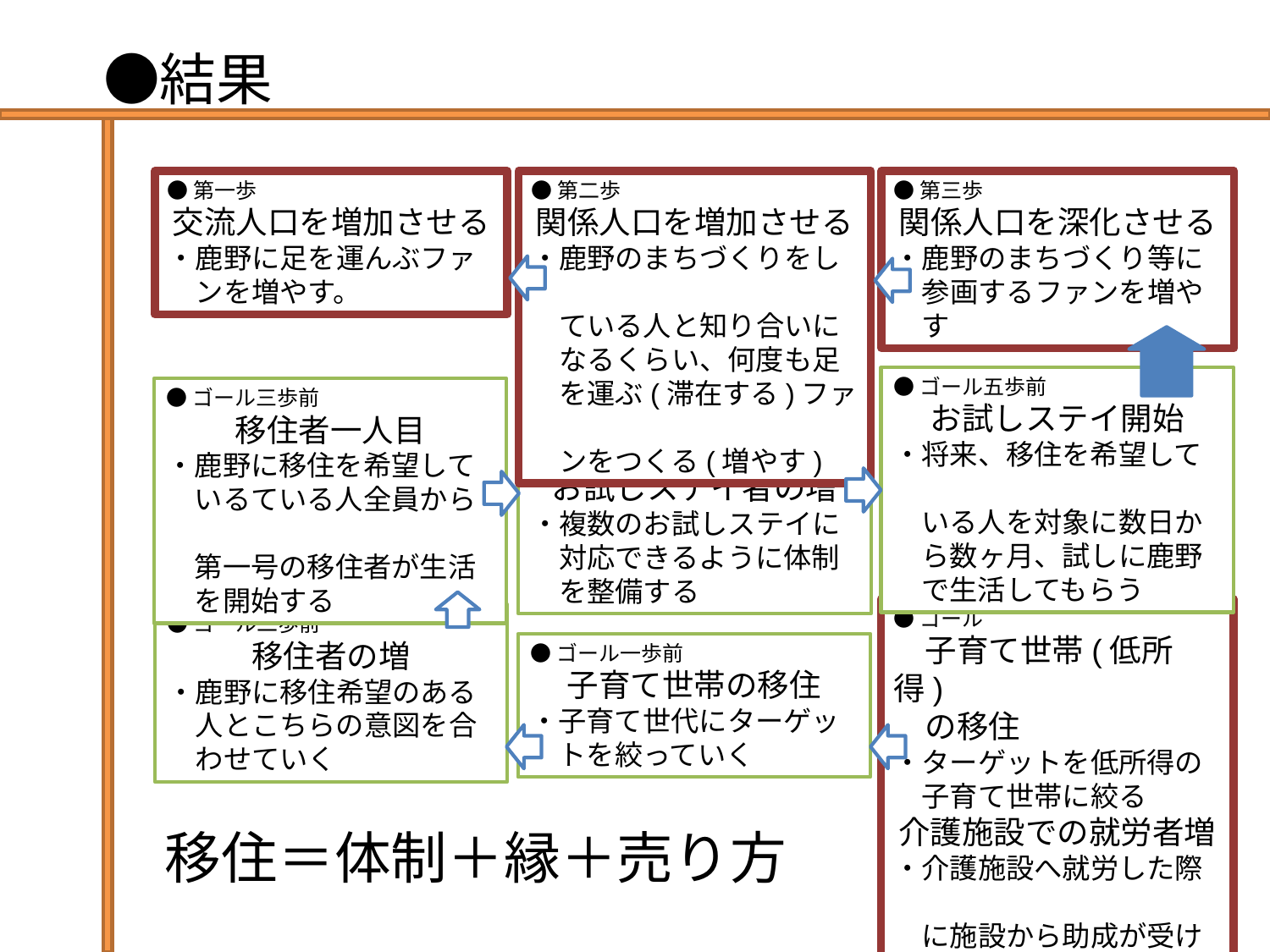

●結果

●第二歩
関係人口を増加させる
・鹿野のまちづくりをし
　ている人と知り合いに
　なるくらい、何度も足
　を運ぶ(滞在する)ファ
　ンをつくる(増やす)
●第三歩
関係人口を深化させる
・鹿野のまちづくり等に
　参画するファンを増や
　す
●第一歩
交流人口を増加させる
・鹿野に足を運んぶファ
　ンを増やす。

●ゴール五歩前
お試しステイ開始
・将来、移住を希望して
　いる人を対象に数日か
　ら数ヶ月、試しに鹿野
　で生活してもらう
●ゴール三歩前
移住者一人目
・鹿野に移住を希望して
　いるている人全員から
　第一号の移住者が生活
　を開始する
●ゴール四歩前
お試しステイ者の増
・複数のお試しステイに
　対応できるように体制
　を整備する

●ゴール
　子育て世帯(低所得)
　の移住
・ターゲットを低所得の
　子育て世帯に絞る
介護施設での就労者増
・介護施設へ就労した際
　に施設から助成が受け
　られる体制をつくる
●ゴール二歩前
移住者の増
・鹿野に移住希望のある
　人とこちらの意図を合
　わせていく
●ゴール一歩前
子育て世帯の移住
・子育て世代にターゲッ
　トを絞っていく

移住＝体制＋縁＋売り方